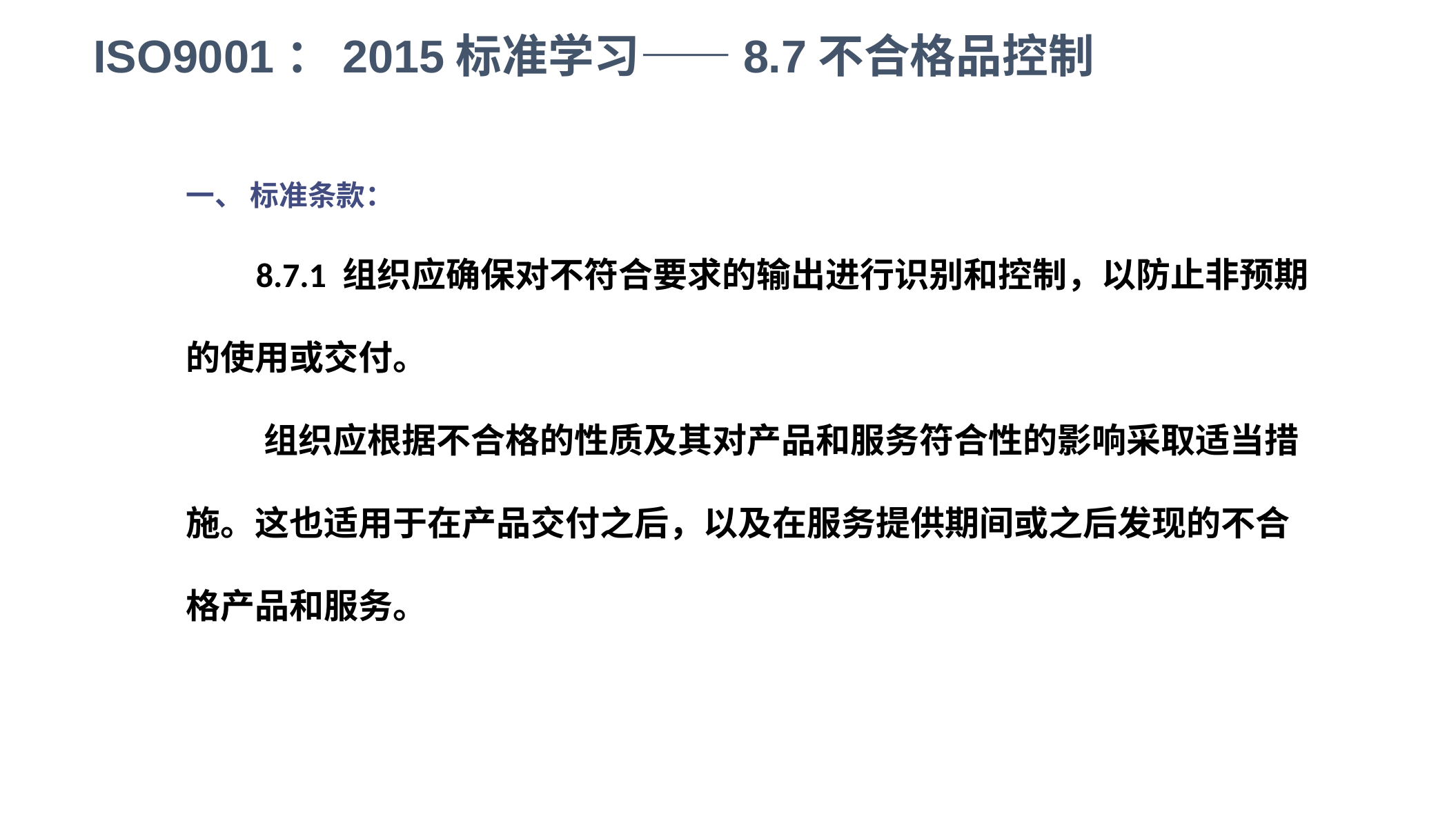

ISO9001：2015标准学习——8.7不合格品控制
一、 标准条款：
         8.7.1 组织应确保对不符合要求的输出进行识别和控制，以防止非预期的使用或交付。
         组织应根据不合格的性质及其对产品和服务符合性的影响采取适当措施。这也适用于在产品交付之后，以及在服务提供期间或之后发现的不合格产品和服务。